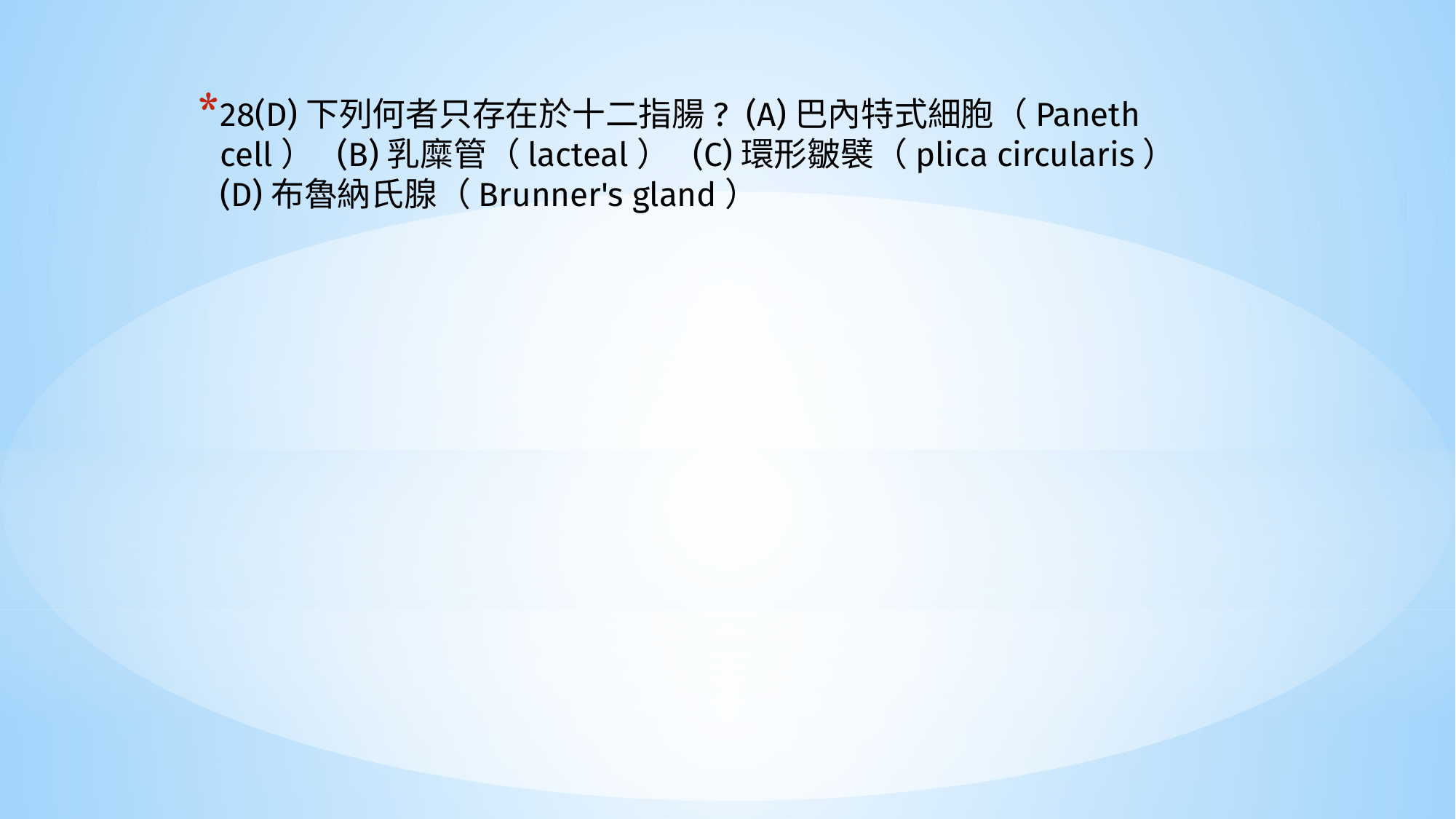

28(D)下列何者只存在於十二指腸?  (A)巴內特式細胞（Paneth cell）  (B)乳糜管（lacteal）  (C)環形皺襞（plica circularis）  (D)布魯納氏腺（Brunner's gland）
#